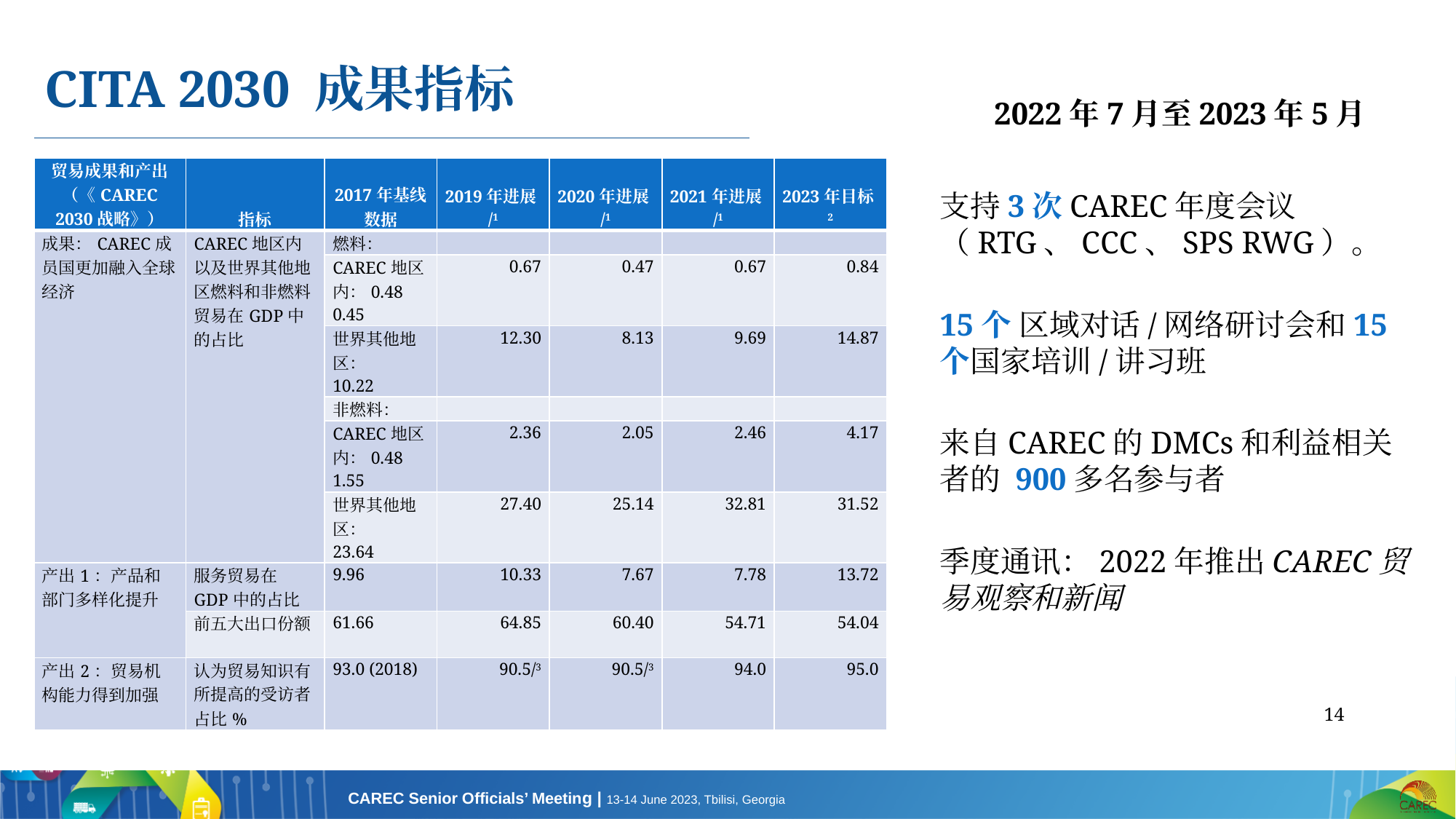

CITA 2030 成果指标
2022年7月至2023年5月

支持3次CAREC年度会议（RTG、CCC、SPS RWG）。

15个 区域对话/网络研讨会和15个国家培训/讲习班

来自CAREC的DMCs和利益相关者的 900多名参与者

季度通讯：2022年推出CAREC贸易观察和新闻

| 贸易成果和产出（《CAREC 2030战略》） | 指标 | 2017年基线数据 | 2019年进展/1 | 2020年进展/1 | 2021年进展/1 | 2023年目标2 |
| --- | --- | --- | --- | --- | --- | --- |
| 成果：CAREC成员国更加融入全球经济 | CAREC地区内以及世界其他地区燃料和非燃料贸易在GDP中的占比 | 燃料： |  |  |  |  |
|  |  | CAREC地区内：0.48 0.45 | 0.67 | 0.47 | 0.67 | 0.84 |
|  |  | 世界其他地区： 10.22 | 12.30 | 8.13 | 9.69 | 14.87 |
|  |  | 非燃料： |  |  |  |  |
|  |  | CAREC地区内：0.48 1.55 | 2.36 | 2.05 | 2.46 | 4.17 |
|  |  | 世界其他地区： 23.64 | 27.40 | 25.14 | 32.81 | 31.52 |
| 产出1：产品和部门多样化提升 | 服务贸易在GDP中的占比 | 9.96 | 10.33 | 7.67 | 7.78 | 13.72 |
|  | 前五大出口份额 | 61.66 | 64.85 | 60.40 | 54.71 | 54.04 |
| 产出2：贸易机构能力得到加强 | 认为贸易知识有所提高的受访者占比% | 93.0 (2018) | 90.5/3 | 90.5/3 | 94.0 | 95.0 |
14